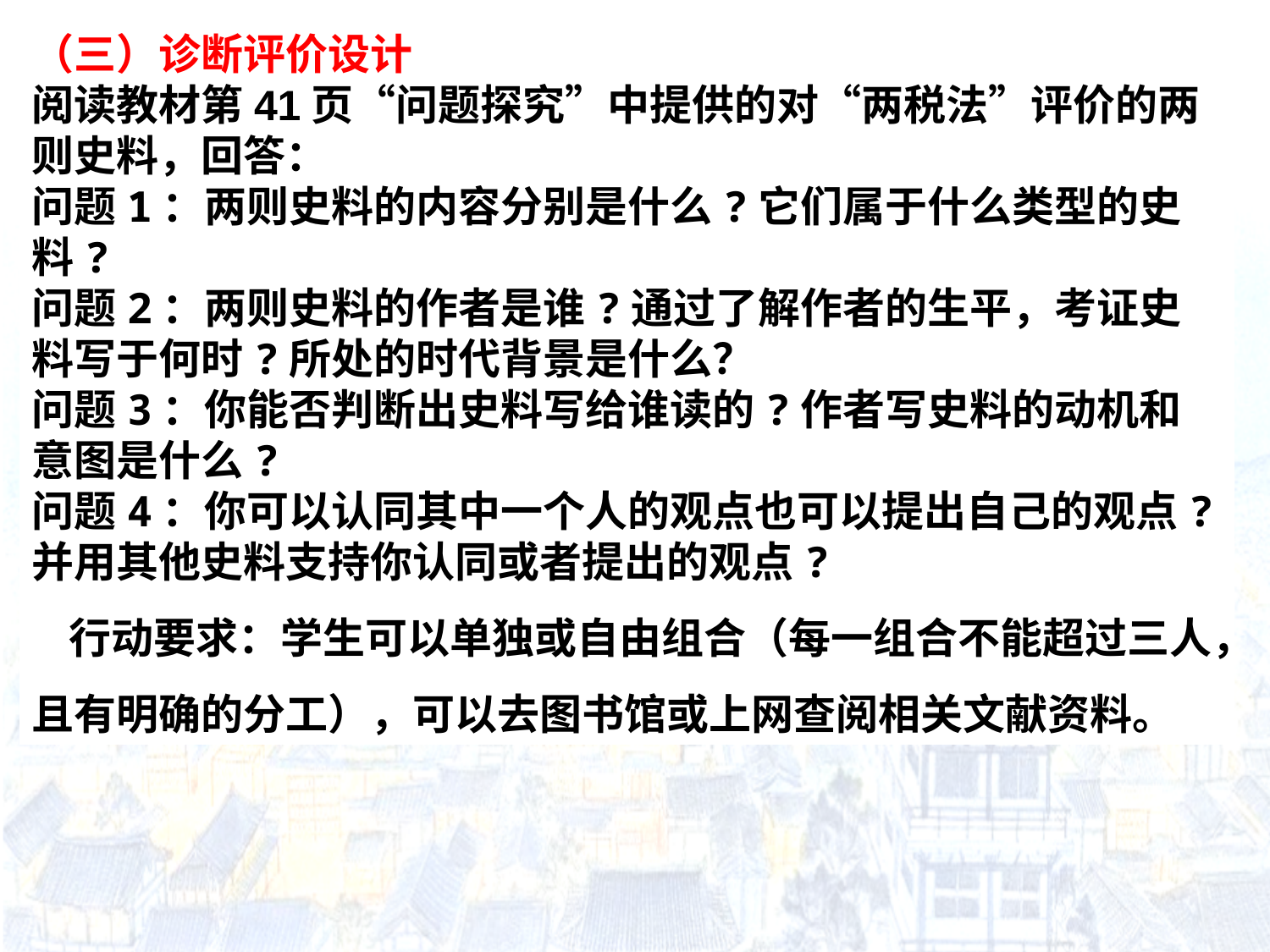

（三）诊断评价设计阅读教材第41页“问题探究”中提供的对“两税法”评价的两则史料，回答：问题1：两则史料的内容分别是什么?它们属于什么类型的史料?问题2：两则史料的作者是谁?通过了解作者的生平，考证史料写于何时?所处的时代背景是什么？问题3：你能否判断出史料写给谁读的?作者写史料的动机和意图是什么?问题4：你可以认同其中一个人的观点也可以提出自己的观点?并用其他史料支持你认同或者提出的观点?行动要求：学生可以单独或自由组合（每一组合不能超过三人，且有明确的分工），可以去图书馆或上网查阅相关文献资料。